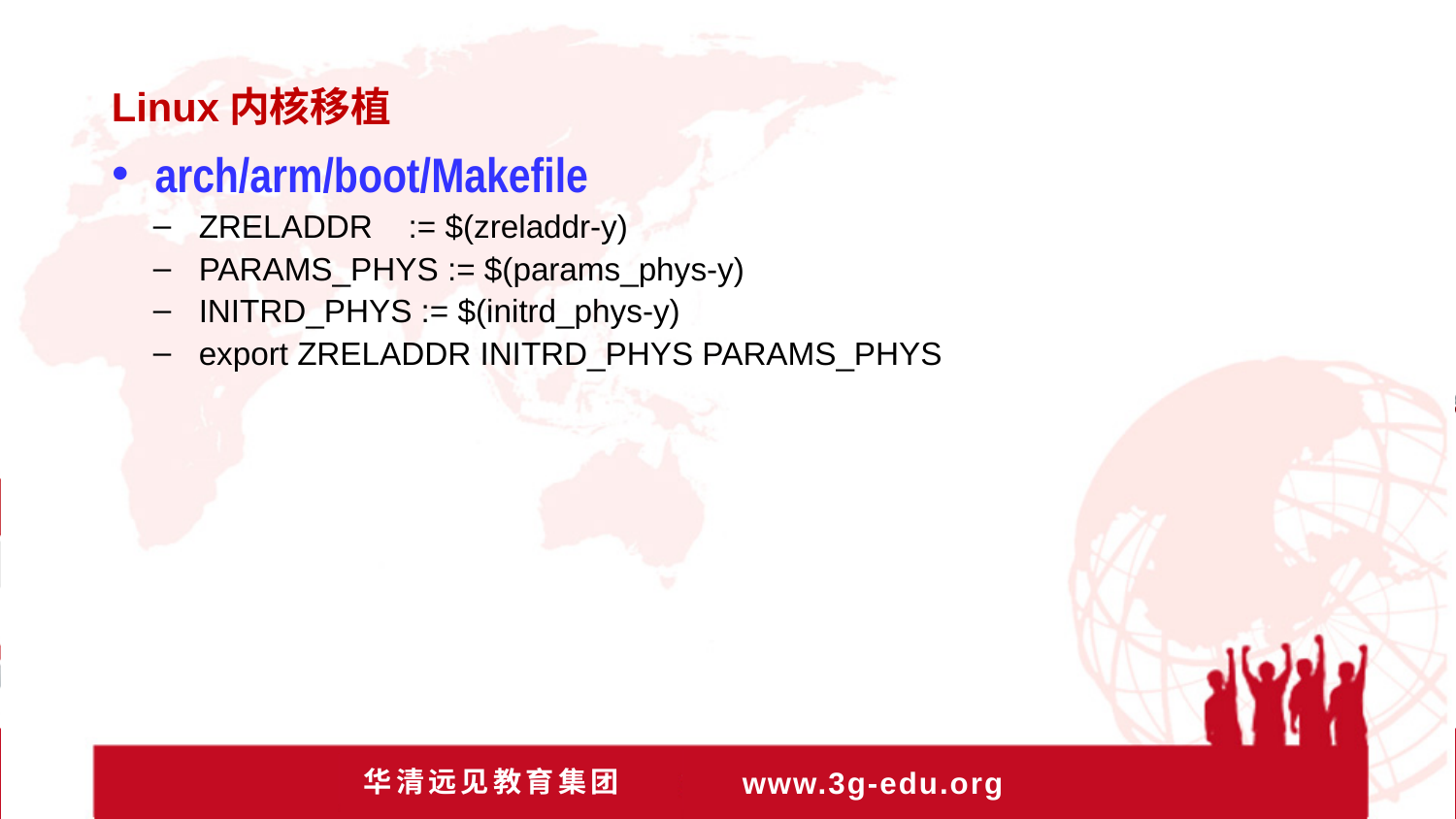

Linux内核移植
arch/arm/boot/Makefile
ZRELADDR    := $(zreladdr-y)‏
PARAMS_PHYS := $(params_phys-y)‏
INITRD_PHYS := $(initrd_phys-y)
export ZRELADDR INITRD_PHYS PARAMS_PHYS